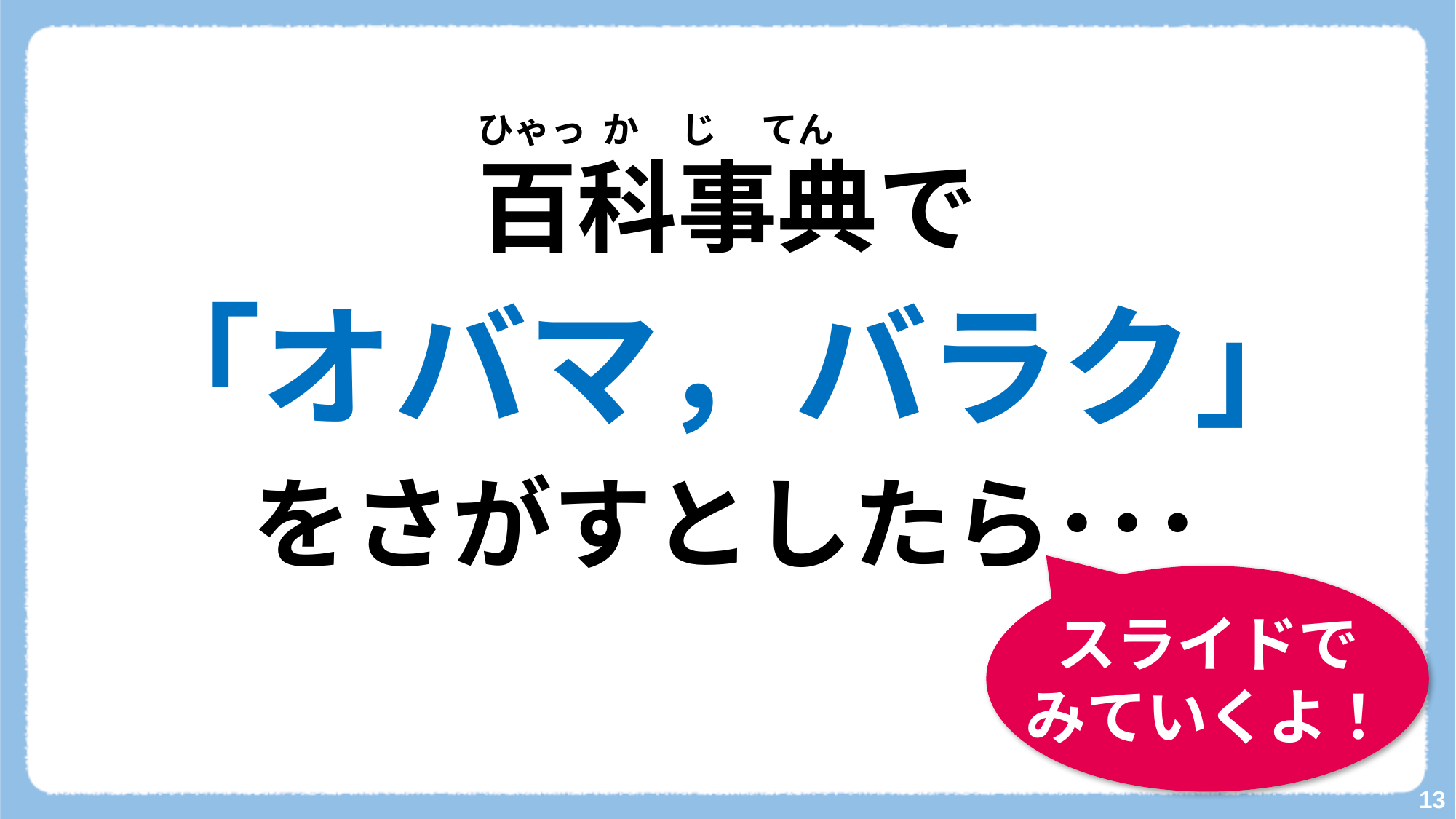

ひゃっ  か     じ 　てん
百科事典で
「オバマ，バラク」
をさがすとしたら･･･
スライドで
みていくよ！